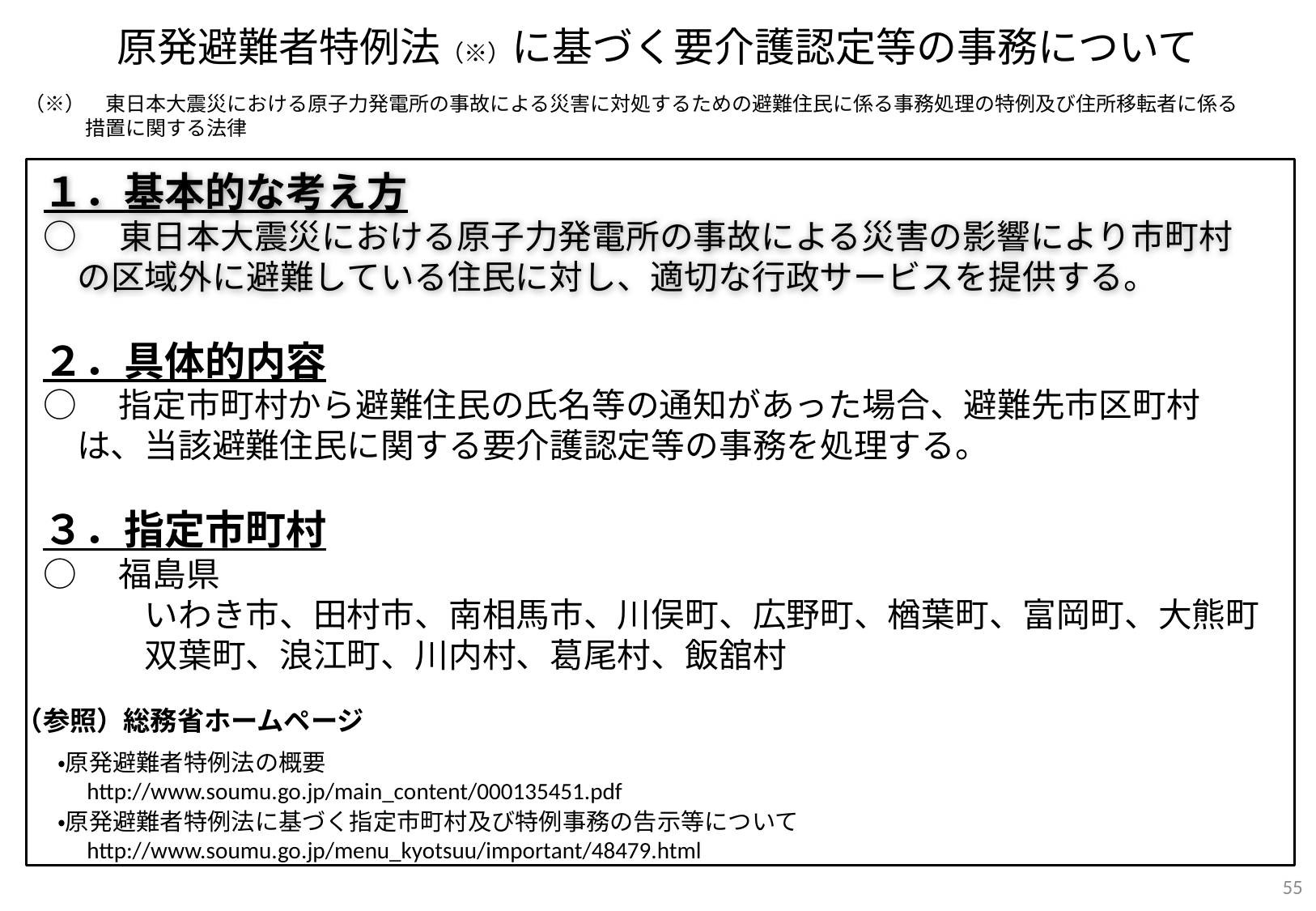

原発避難者特例法（※）に基づく要介護認定等の事務について
（※）　東日本大震災における原子力発電所の事故による災害に対処するための避難住民に係る事務処理の特例及び住所移転者に係る
　　　措置に関する法律

１．基本的な考え方
○　東日本大震災における原子力発電所の事故による災害の影響により市町村
　の区域外に避難している住民に対し、適切な行政サービスを提供する。
２．具体的内容
○　指定市町村から避難住民の氏名等の通知があった場合、避難先市区町村
　は、当該避難住民に関する要介護認定等の事務を処理する。
３．指定市町村
○　福島県
　　　いわき市、田村市、南相馬市、川俣町、広野町、楢葉町、富岡町、大熊町
　　　双葉町、浪江町、川内村、葛尾村、飯舘村
（参照）総務省ホームページ
・原発避難者特例法の概要
　http://www.soumu.go.jp/main_content/000135451.pdf
・原発避難者特例法に基づく指定市町村及び特例事務の告示等について
　http://www.soumu.go.jp/menu_kyotsuu/important/48479.html
55